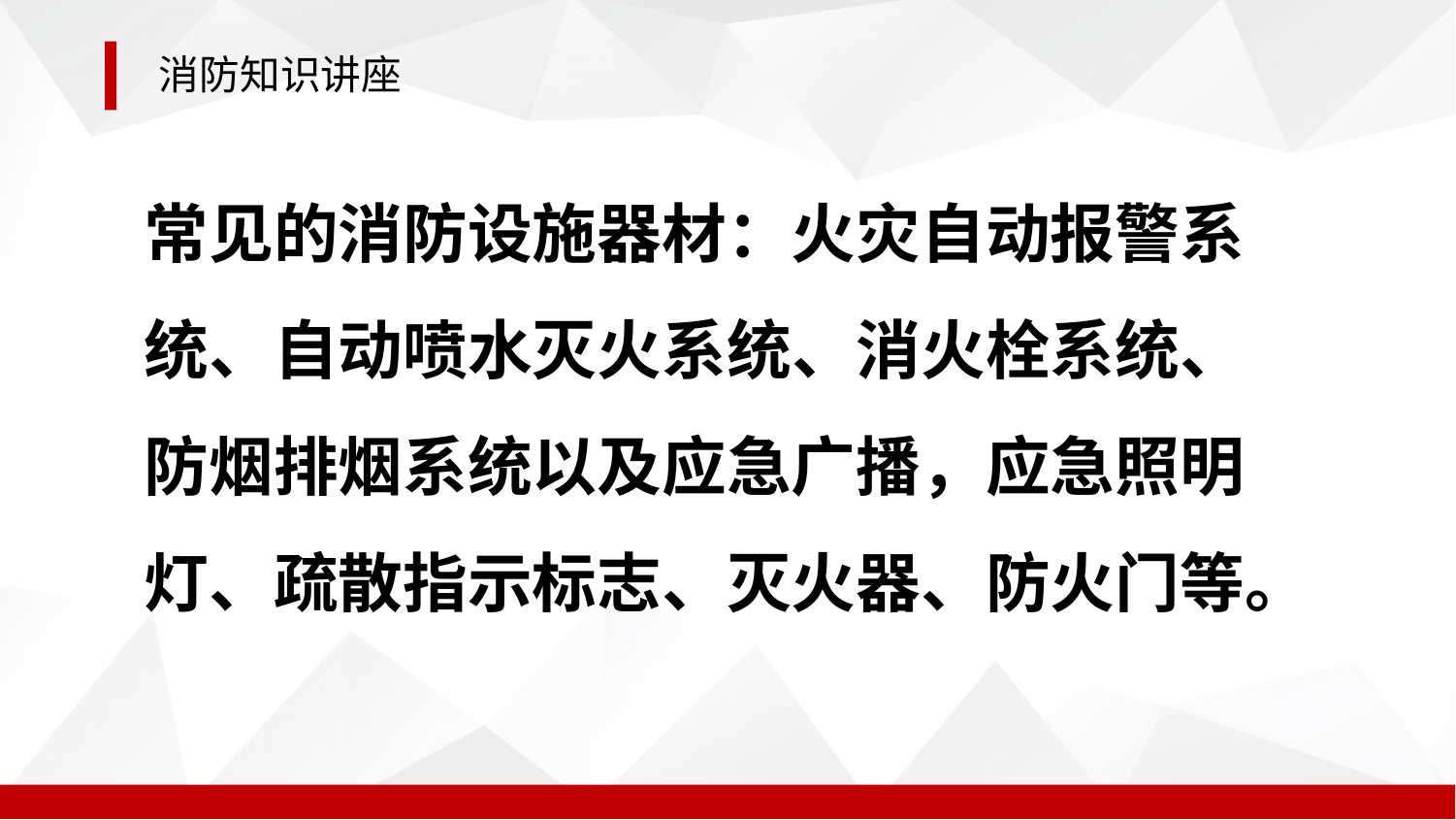

常见的消防设施器材：火灾自动报警系统、自动喷水灭火系统、消火栓系统、防烟排烟系统以及应急广播，应急照明灯、疏散指示标志、灭火器、防火门等。